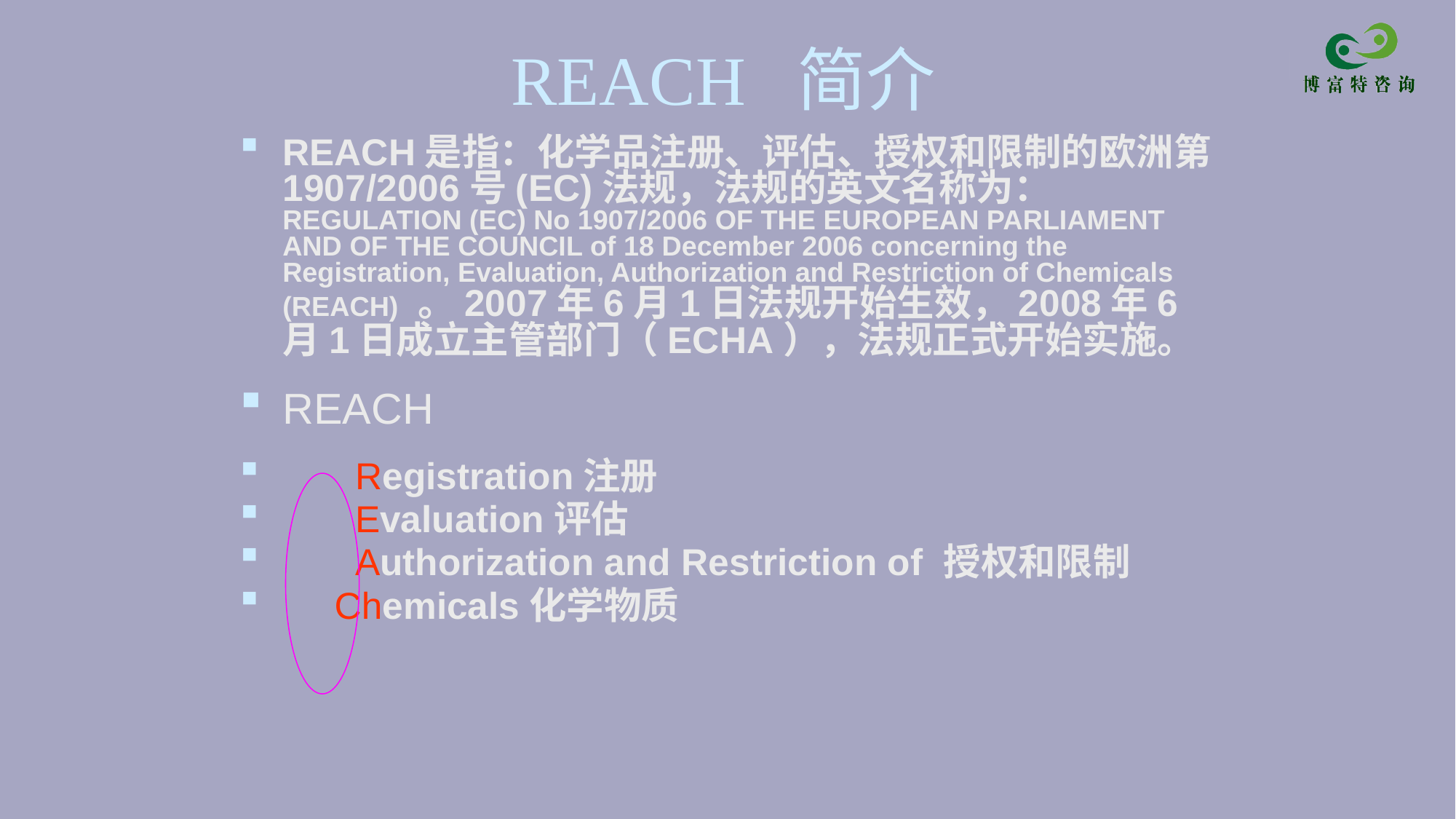

# REACH  简介
REACH是指：化学品注册、评估、授权和限制的欧洲第1907/2006号(EC)法规，法规的英文名称为：REGULATION (EC) No 1907/2006 OF THE EUROPEAN PARLIAMENT AND OF THE COUNCIL of 18 December 2006 concerning the Registration, Evaluation, Authorization and Restriction of Chemicals (REACH) 。2007年6月1日法规开始生效，2008年6月1日成立主管部门（ECHA），法规正式开始实施。
REACH
       Registration注册
       Evaluation评估
       Authorization and Restriction of 授权和限制
     Chemicals化学物质